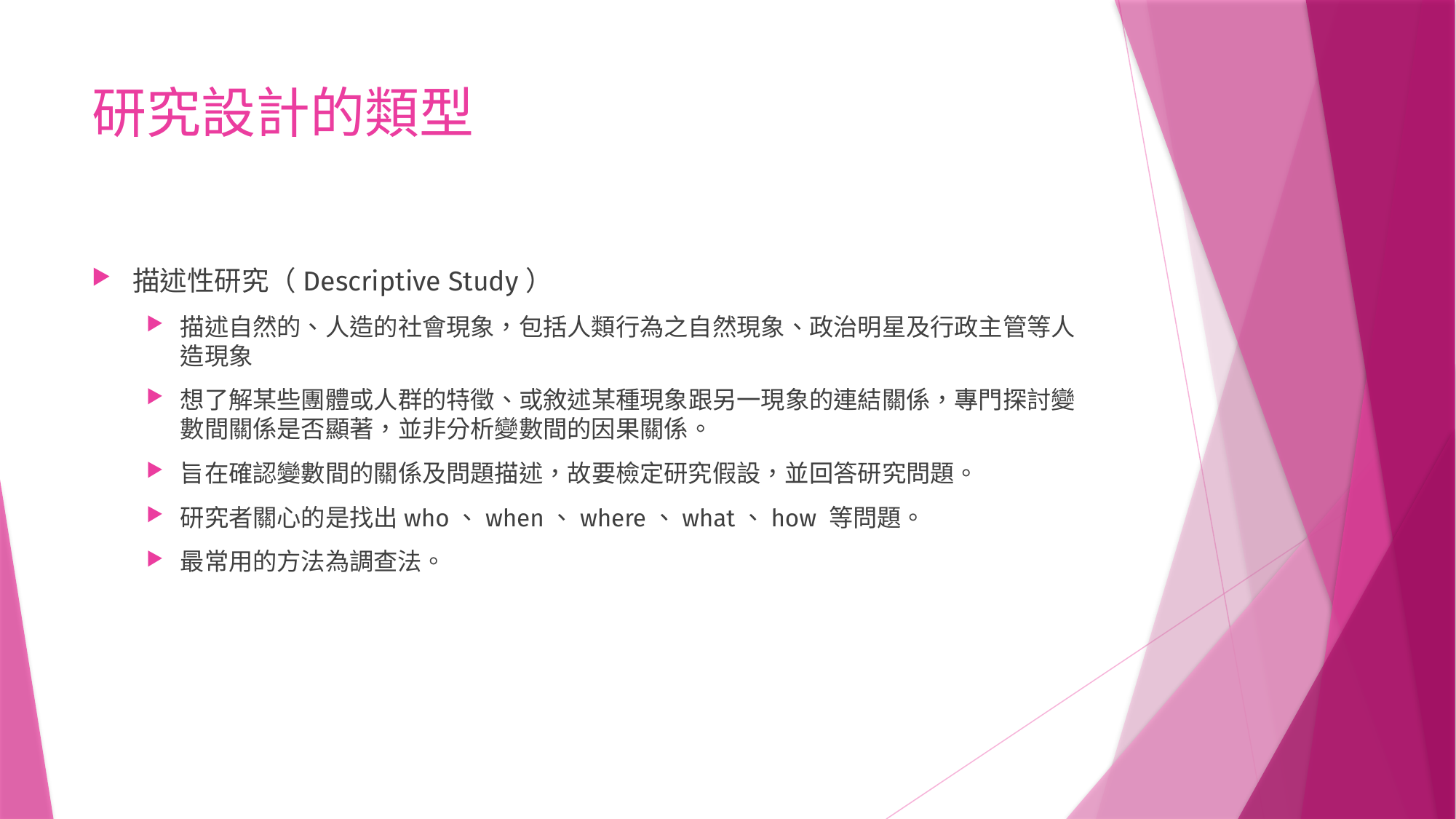

# 研究設計的類型
描述性研究（Descriptive Study）
描述自然的、人造的社會現象，包括人類行為之自然現象、政治明星及行政主管等人造現象
想了解某些團體或人群的特徵、或敘述某種現象跟另一現象的連結關係，專門探討變數間關係是否顯著，並非分析變數間的因果關係。
旨在確認變數間的關係及問題描述，故要檢定研究假設，並回答研究問題。
研究者關心的是找出who、when、where、what、how 等問題。
最常用的方法為調查法。